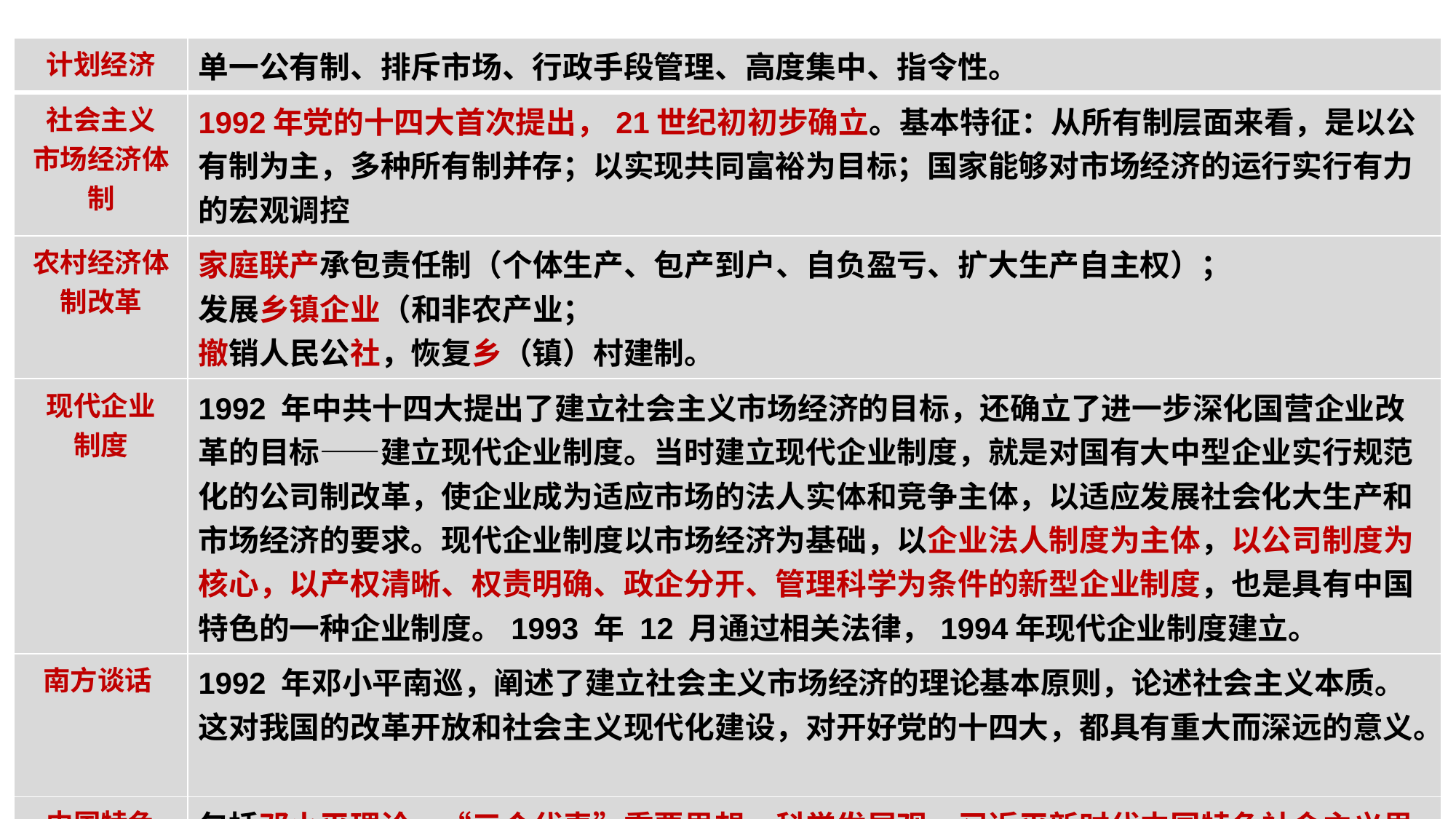

| 计划经济 | 单一公有制、排斥市场、行政手段管理、高度集中、指令性。 |
| --- | --- |
| 社会主义 市场经济体制 | 1992年党的十四大首次提出，21世纪初初步确立。基本特征：从所有制层面来看，是以公有制为主，多种所有制并存；以实现共同富裕为目标；国家能够对市场经济的运行实行有力的宏观调控 |
| 农村经济体制改革 | 家庭联产承包责任制（个体生产、包产到户、自负盈亏、扩大生产自主权）； 发展乡镇企业（和非农产业； 撤销人民公社，恢复乡（镇）村建制。 |
| 现代企业 制度 | 1992 年中共十四大提出了建立社会主义市场经济的目标，还确立了进一步深化国营企业改革的目标——建立现代企业制度。当时建立现代企业制度，就是对国有大中型企业实行规范化的公司制改革，使企业成为适应市场的法人实体和竞争主体，以适应发展社会化大生产和市场经济的要求。现代企业制度以市场经济为基础，以企业法人制度为主体，以公司制度为核心，以产权清晰、权责明确、政企分开、管理科学为条件的新型企业制度，也是具有中国特色的一种企业制度。1993 年 12 月通过相关法律，1994年现代企业制度建立。 |
| 南方谈话 | 1992 年邓小平南巡，阐述了建立社会主义市场经济的理论基本原则，论述社会主义本质。这对我国的改革开放和社会主义现代化建设，对开好党的十四大，都具有重大而深远的意义。 |
| 中国特色 社会主义理论体系 | 包括邓小平理论、“三个代表”重要思想、科学发展观、习近平新时代中国特色社会主义思想等中国共产党指导思想在内的科学理论体系。这个理论体系坚持和发展了马克思列宁主义、毛泽东思想，是中国共产党集体智慧的结晶，是马克思主义中国化的成果，是中国共产党最可宝贵的政治和精神财富，是中国各族人民团结奋斗的共同思想基础。 |